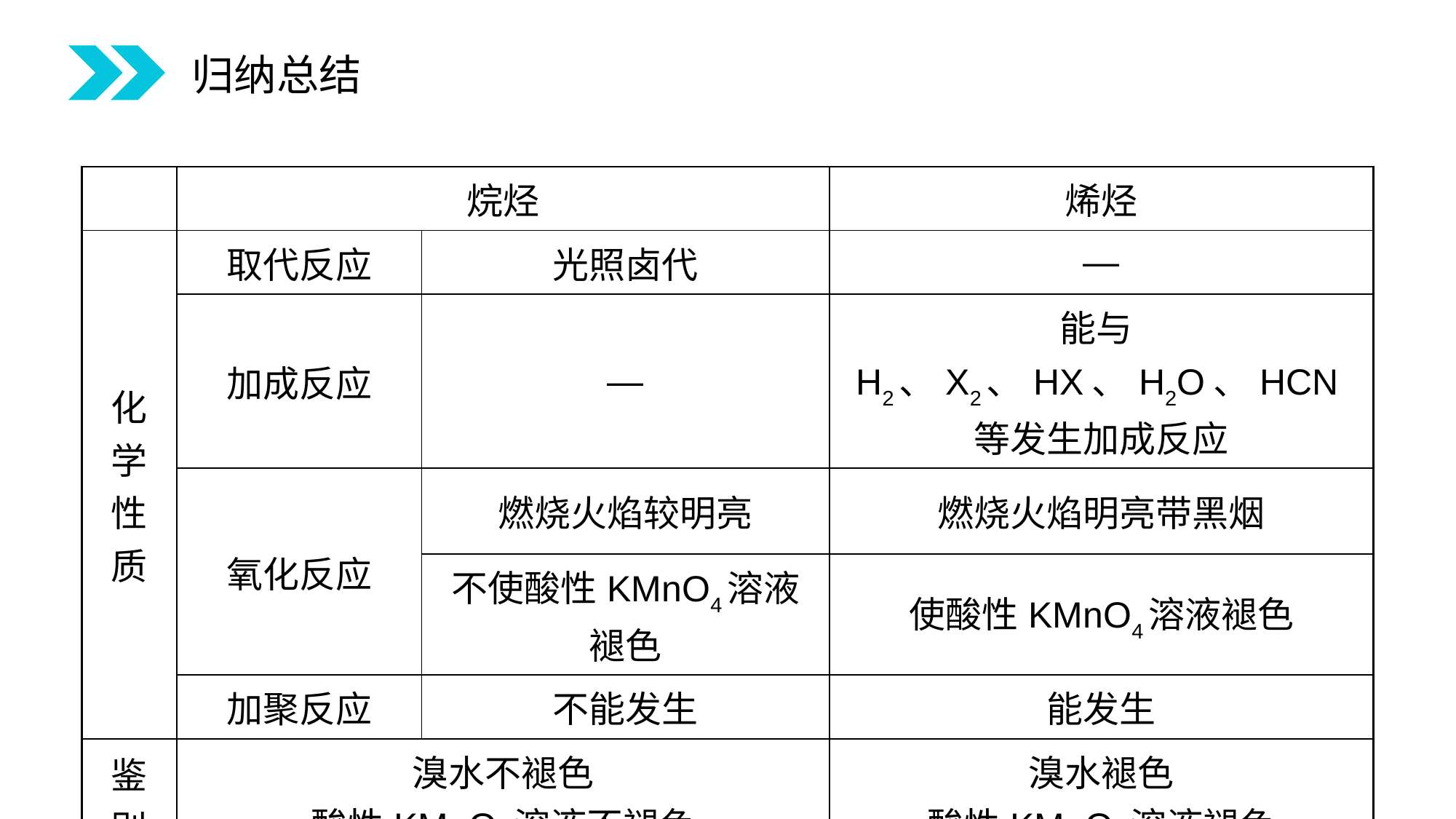

归纳总结
|  | 烷烃 |  | 烯烃 |
| --- | --- | --- | --- |
| 化 学 性 质 | 取代反应 | 光照卤代 | — |
|  | 加成反应 | — | 能与H2、X2、HX、H2O、HCN等发生加成反应 |
|  | 氧化反应 | 燃烧火焰较明亮 | 燃烧火焰明亮带黑烟 |
|  |  | 不使酸性KMnO4溶液褪色 | 使酸性KMnO4溶液褪色 |
|  | 加聚反应 | 不能发生 | 能发生 |
| 鉴别 | 溴水不褪色 酸性KMnO4溶液不褪色 |  | 溴水褪色 酸性KMnO4溶液褪色 |